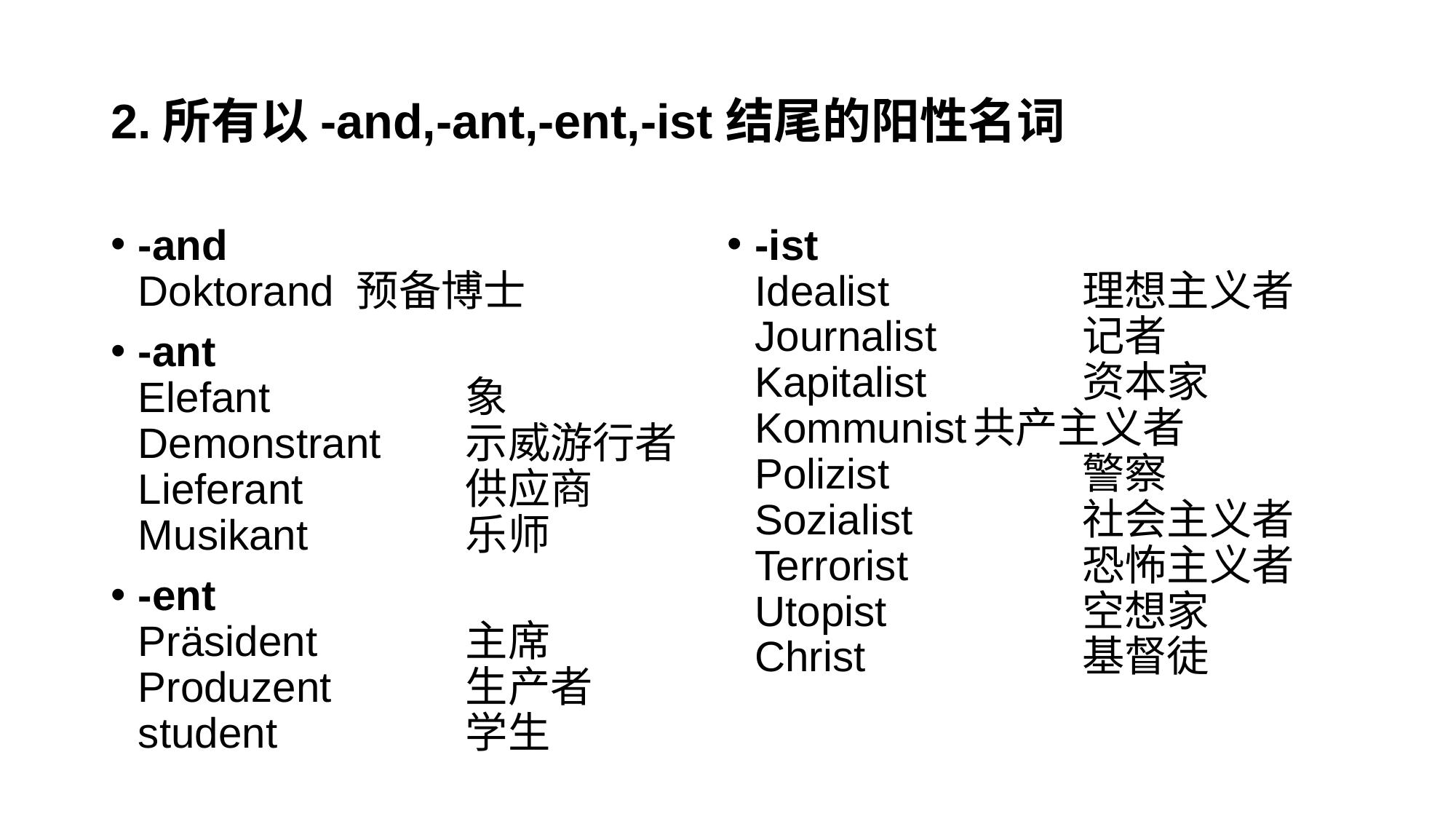

# 2.所有以-and,-ant,-ent,-ist结尾的阳性名词
-and
Doktorand	预备博士
-ant
Elefant		象
Demonstrant	示威游行者
Lieferant		供应商
Musikant		乐师
-ent
Präsident		主席
Produzent		生产者
student		学生
-ist
Idealist		理想主义者
Journalist		记者
Kapitalist		资本家
Kommunist	共产主义者
Polizist		警察
Sozialist		社会主义者
Terrorist		恐怖主义者
Utopist		空想家
Christ		基督徒